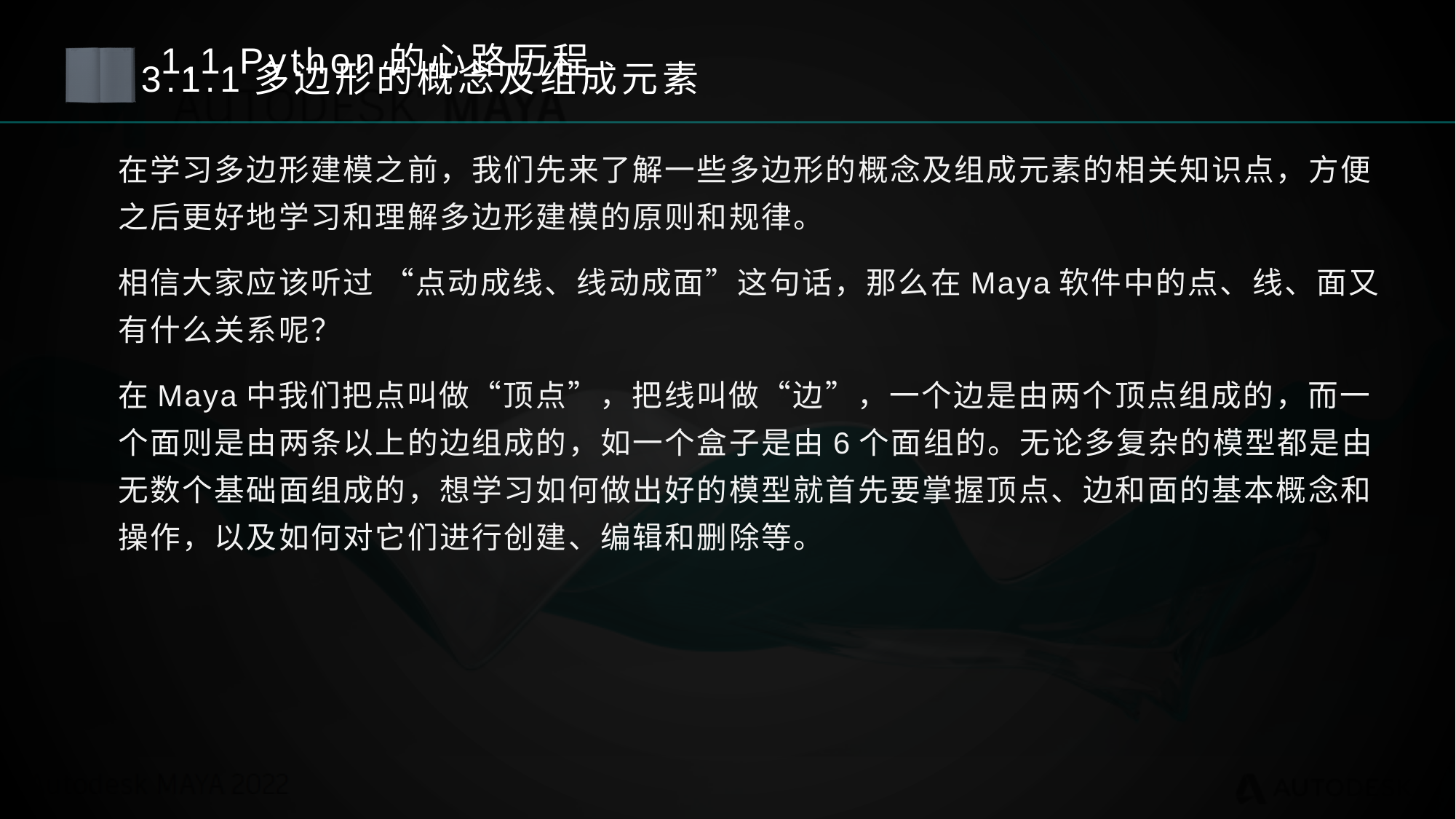

1.1 Python的心路历程
3.1.1多边形的概念及组成元素
在学习多边形建模之前，我们先来了解一些多边形的概念及组成元素的相关知识点，方便之后更好地学习和理解多边形建模的原则和规律。
相信大家应该听过 “点动成线、线动成面”这句话，那么在Maya软件中的点、线、面又有什么关系呢？
在Maya中我们把点叫做“顶点”，把线叫做“边”，一个边是由两个顶点组成的，而一个面则是由两条以上的边组成的，如一个盒子是由6个面组的。无论多复杂的模型都是由无数个基础面组成的，想学习如何做出好的模型就首先要掌握顶点、边和面的基本概念和操作，以及如何对它们进行创建、编辑和删除等。